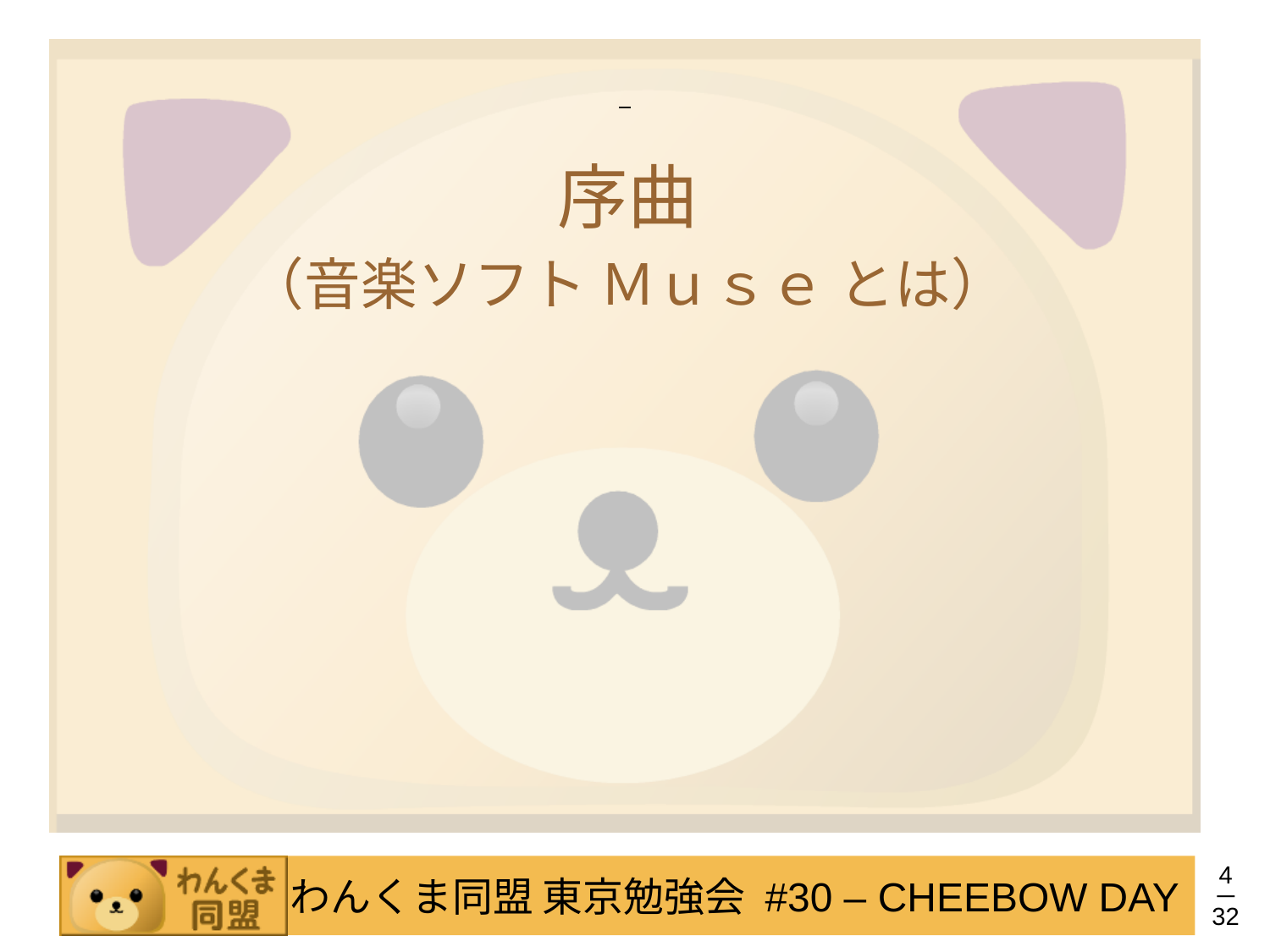

序曲
（音楽ソフト Ｍｕｓｅ とは）
4
─
32